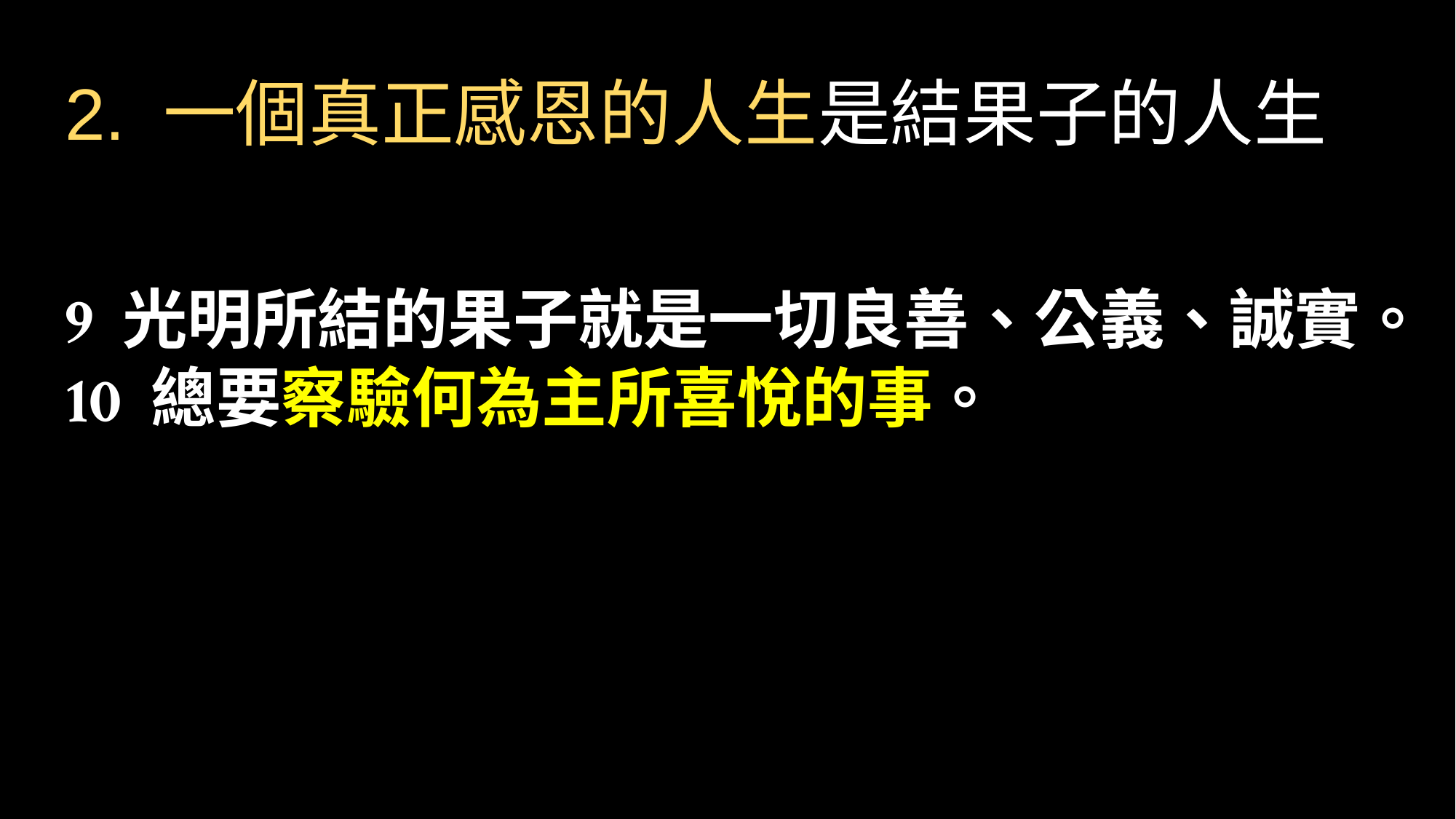

2. 一個真正感恩的人生是結果子的人生

9 光明所結的果子就是一切良善、公義、誠實。10 總要察驗何為主所喜悅的事。